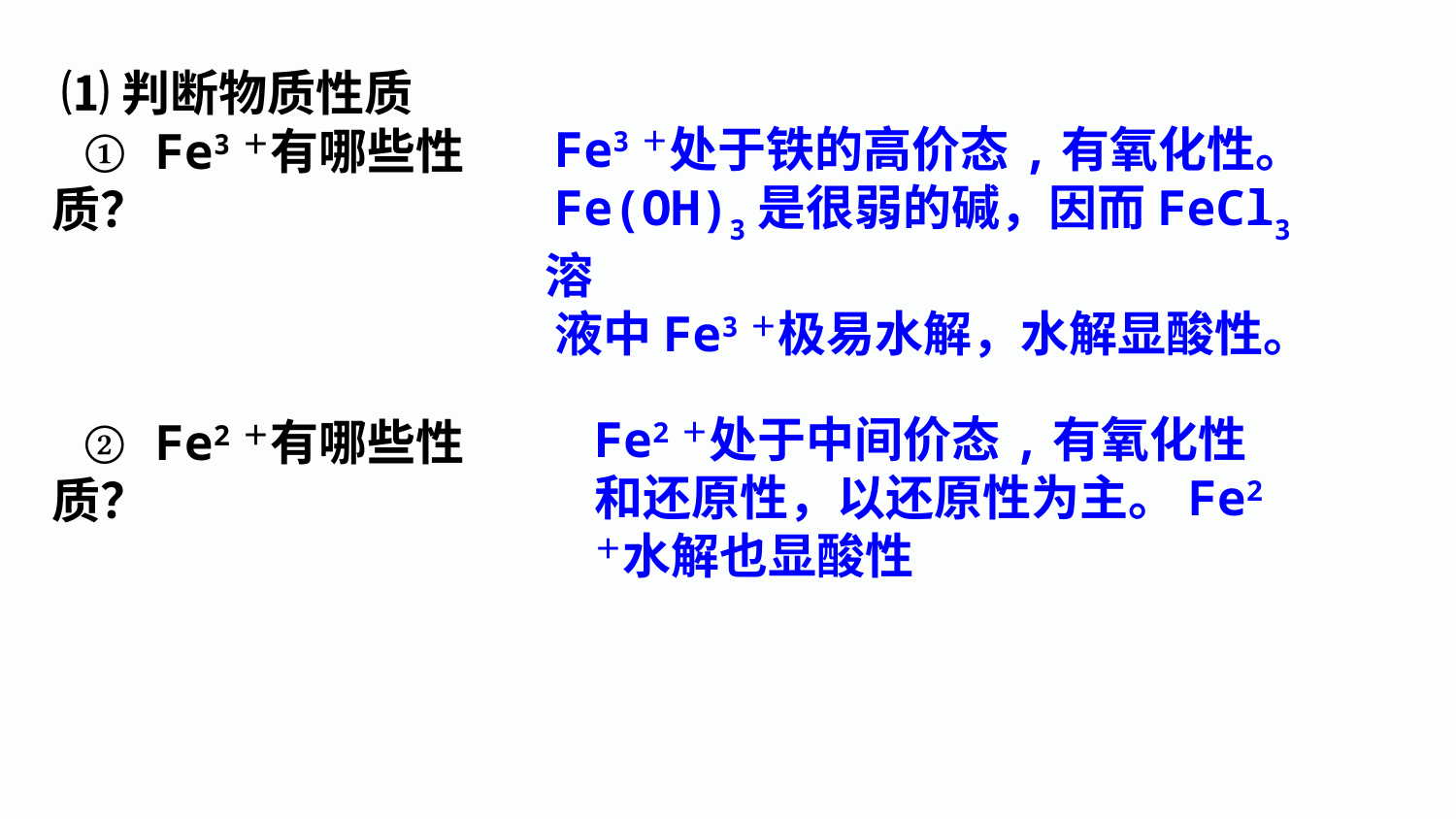

⑴判断物质性质
① Fe3＋有哪些性质？

② Fe2＋有哪些性质？
Fe3＋处于铁的高价态,有氧化性。
Fe(OH)3是很弱的碱，因而FeCl3溶
液中Fe3＋极易水解，水解显酸性。
Fe2＋处于中间价态,有氧化性和还原性，以还原性为主。Fe2＋水解也显酸性